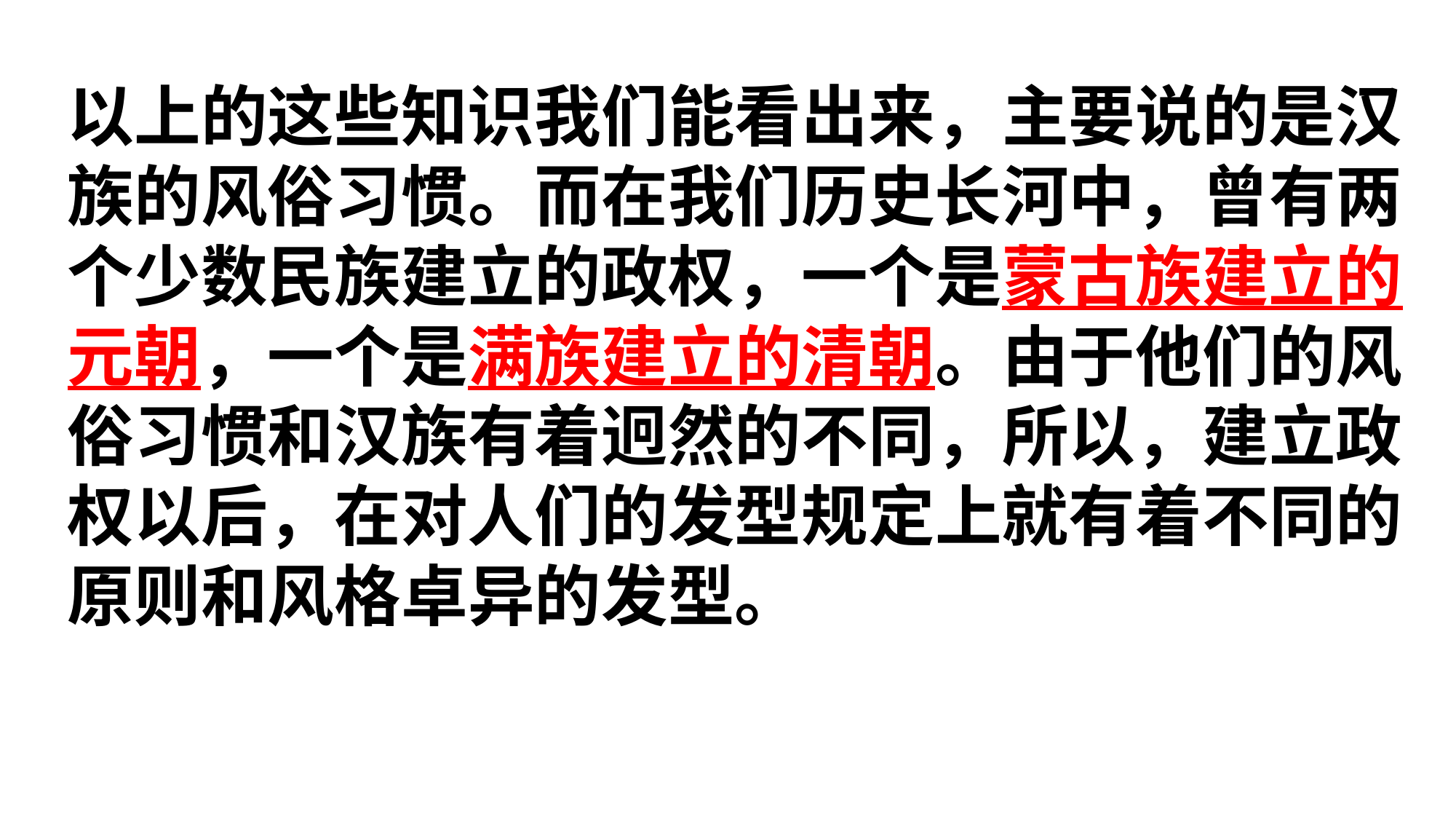

以上的这些知识我们能看出来，主要说的是汉族的风俗习惯。而在我们历史长河中，曾有两个少数民族建立的政权，一个是蒙古族建立的元朝，一个是满族建立的清朝。由于他们的风俗习惯和汉族有着迥然的不同，所以，建立政权以后，在对人们的发型规定上就有着不同的原则和风格卓异的发型。